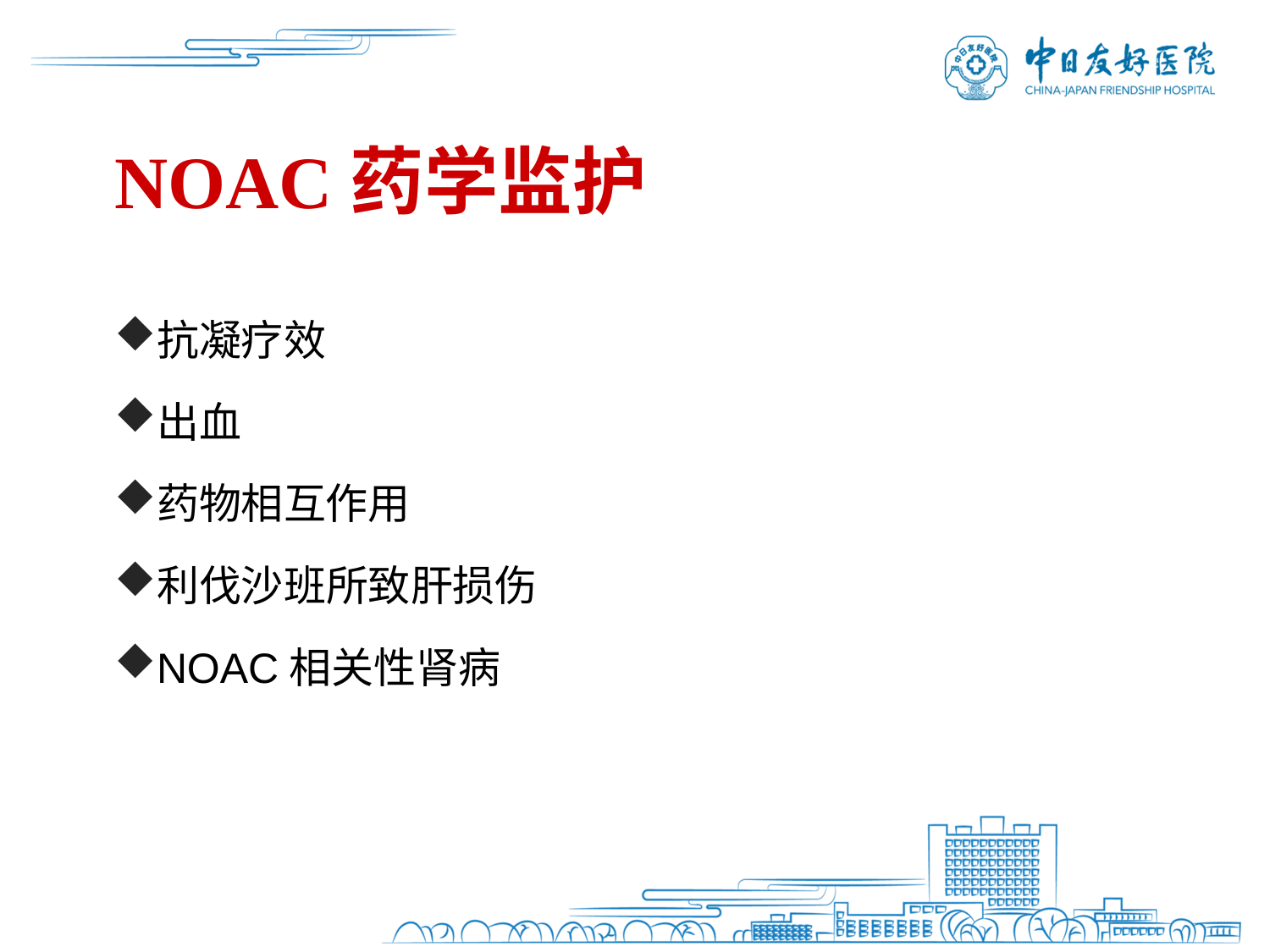

# NOAC药学监护
抗凝疗效
出血
药物相互作用
利伐沙班所致肝损伤
NOAC相关性肾病